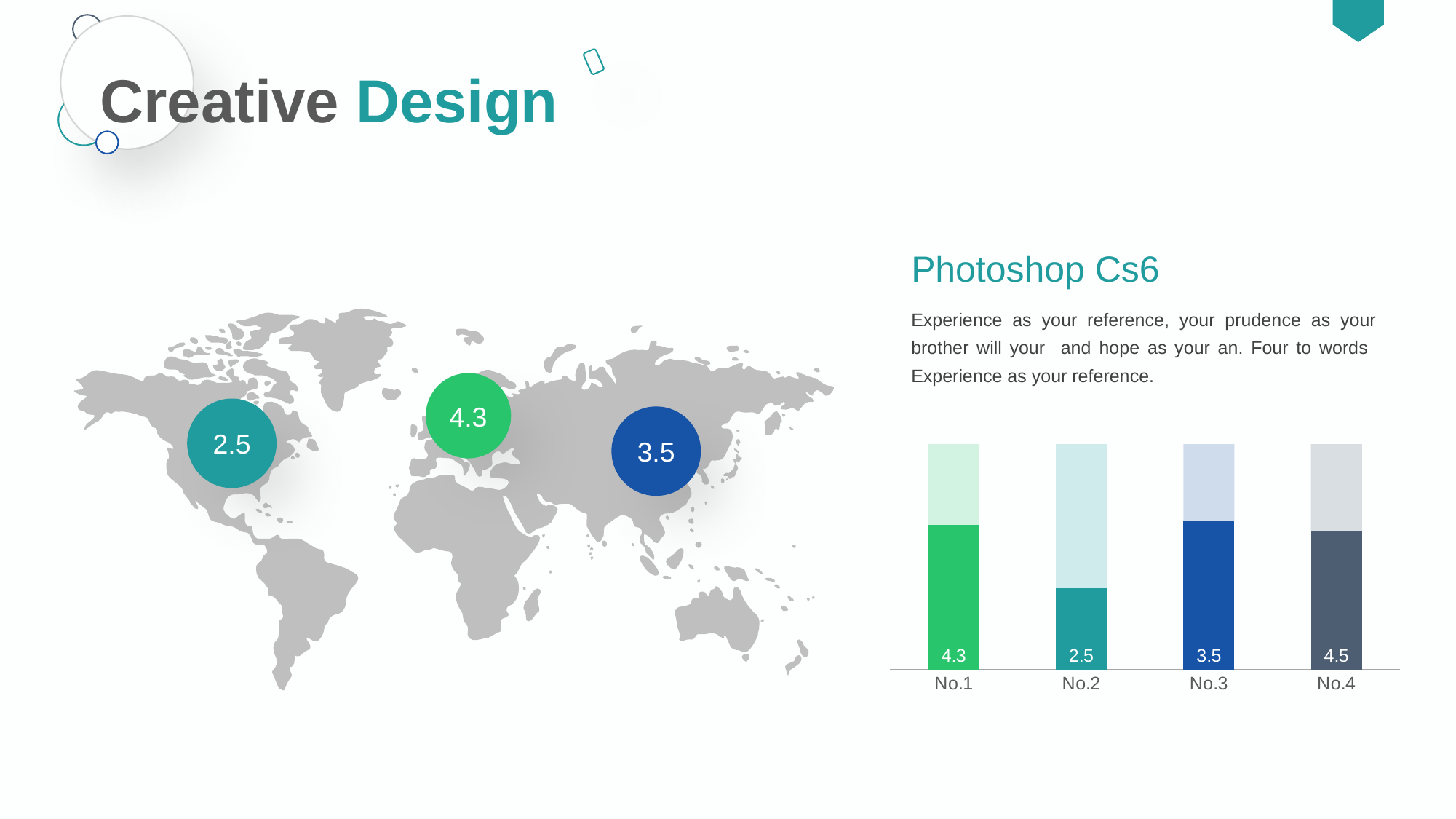

Creative Design
Photoshop Cs6
Experience as your reference, your prudence as your brother will your  and hope as your an. Four to words  Experience as your reference.

4.3
2.5
3.5

### Chart

| Category | 系列 1 | 系列 2 |
|---|---|---|
| No.1 | 4.3 | 2.4 |
| No.2 | 2.5 | 4.4 |
| No.3 | 3.5 | 1.8 |
| No.4 | 4.5 | 2.8 |